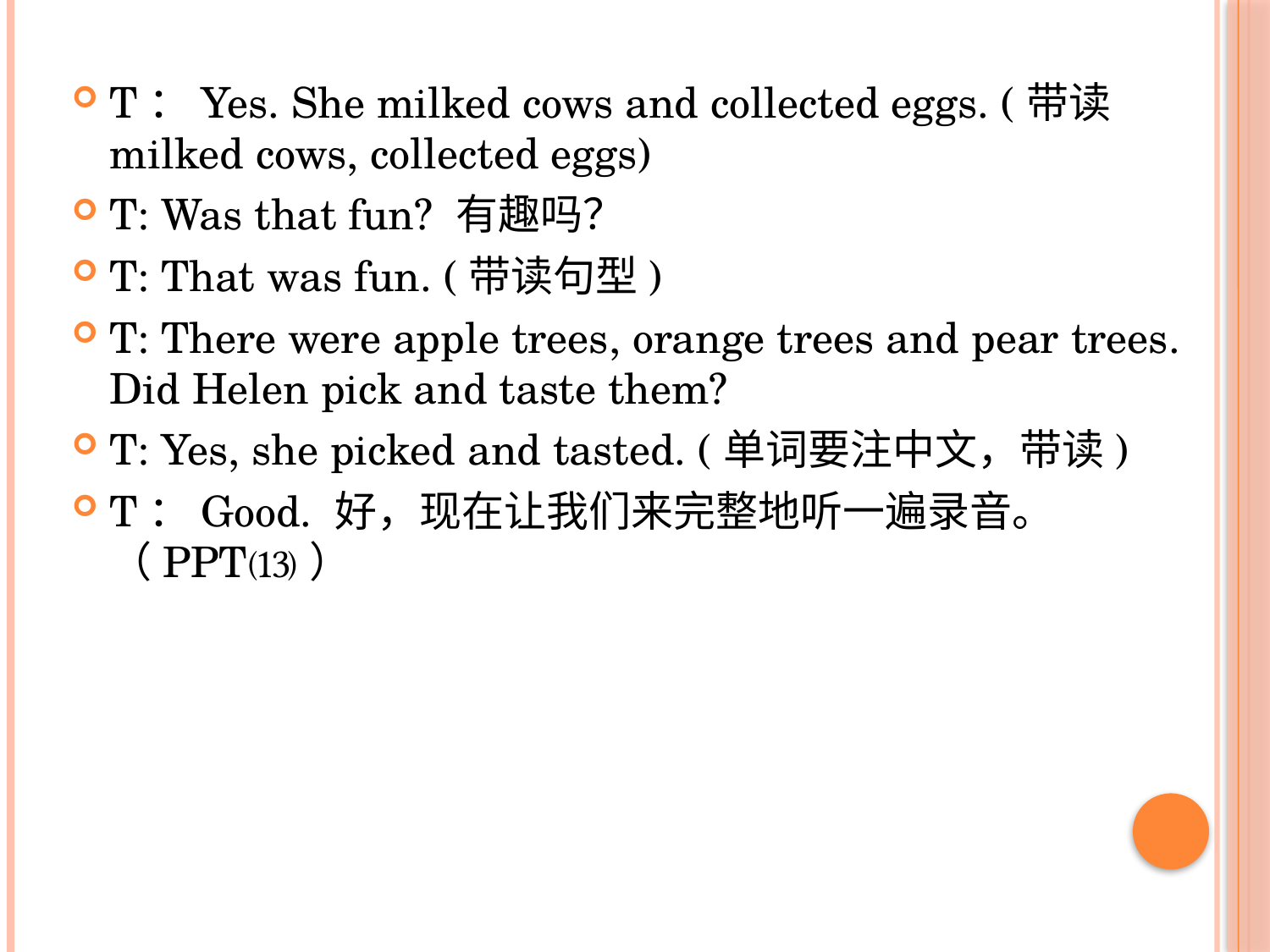

T：Yes. She milked cows and collected eggs. (带读milked cows, collected eggs)
T: Was that fun? 有趣吗？
T: That was fun. (带读句型)
T: There were apple trees, orange trees and pear trees. Did Helen pick and taste them?
T: Yes, she picked and tasted. (单词要注中文，带读)
T：Good. 好，现在让我们来完整地听一遍录音。（PPT⒀）